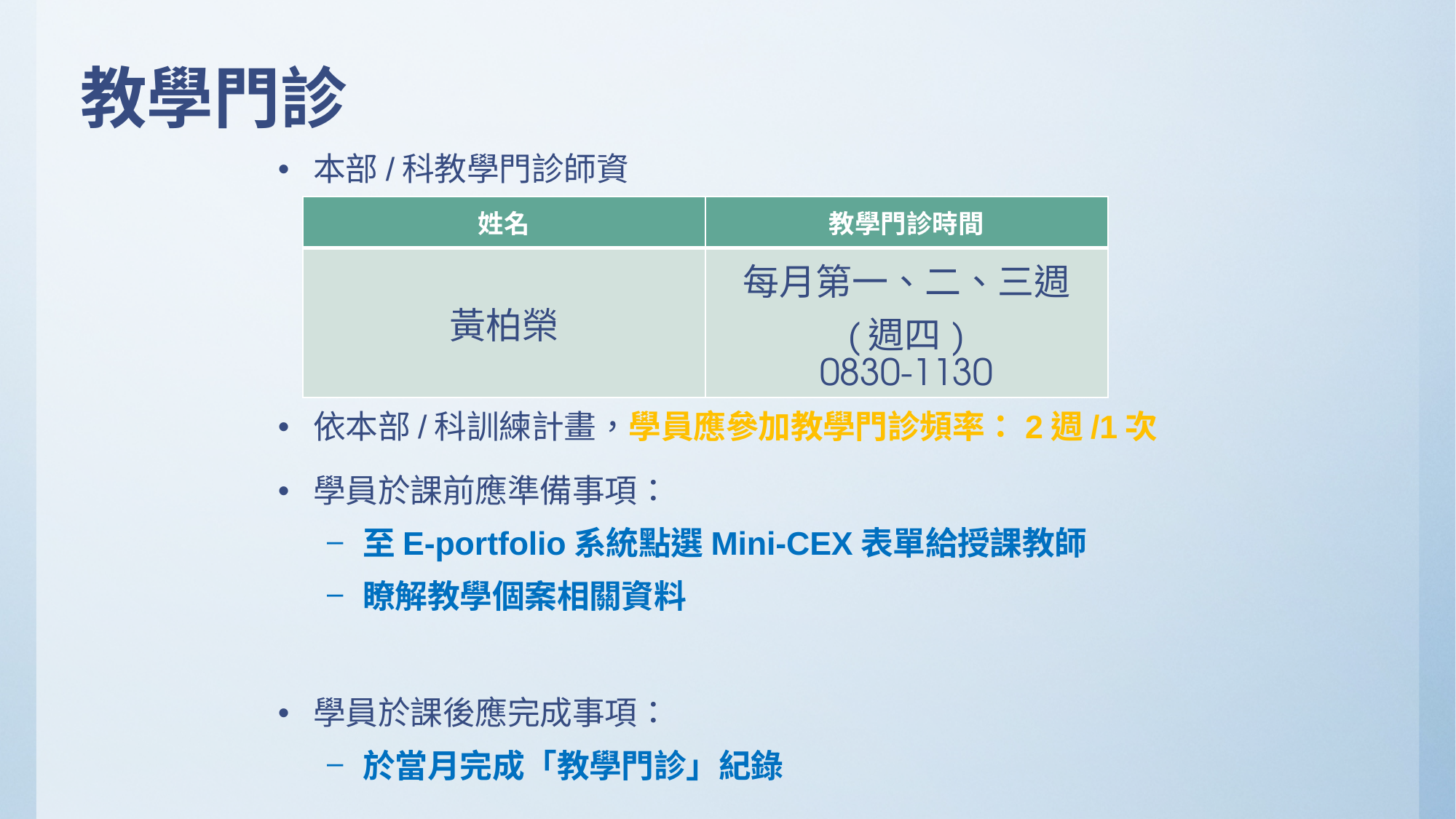

# 教學門診
本部/科教學門診師資

依本部/科訓練計畫，學員應參加教學門診頻率：2週/1次
學員於課前應準備事項：
至E-portfolio系統點選Mini-CEX表單給授課教師
瞭解教學個案相關資料

學員於課後應完成事項：
於當月完成「教學門診」紀錄

| 姓名 | 教學門診時間 |
| --- | --- |
| 黃柏榮 | 每月第一、二、三週 (週四) 0830-1130 |